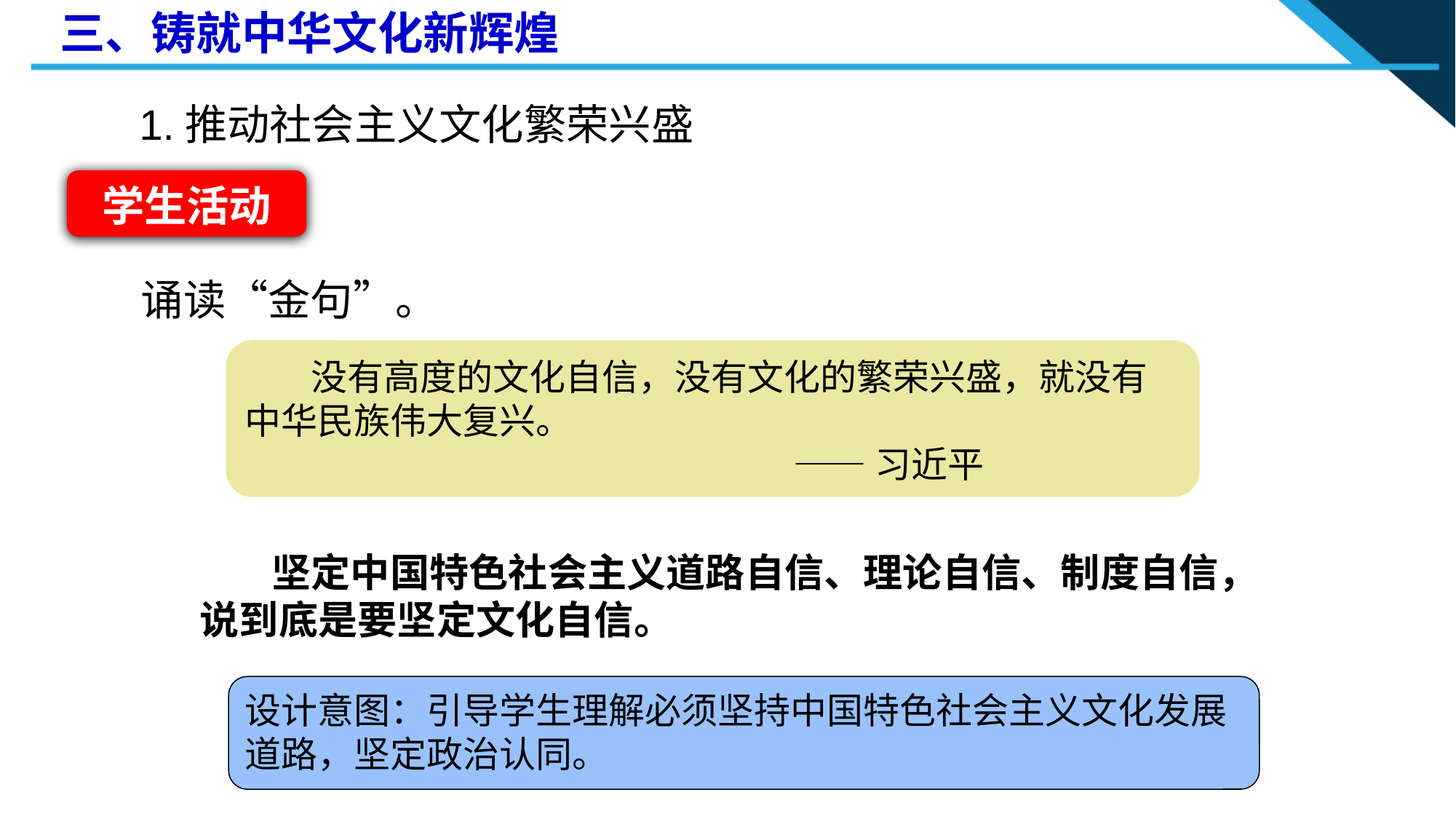

三、铸就中华文化新辉煌
1.推动社会主义文化繁荣兴盛
学生活动
诵读“金句”。
       没有高度的文化自信，没有文化的繁荣兴盛，就没有中华民族伟大复兴。
                                                                   ——习近平
       坚定中国特色社会主义道路自信、理论自信、制度自信，说到底是要坚定文化自信。
设计意图：引导学生理解必须坚持中国特色社会主义文化发展道路，坚定政治认同。